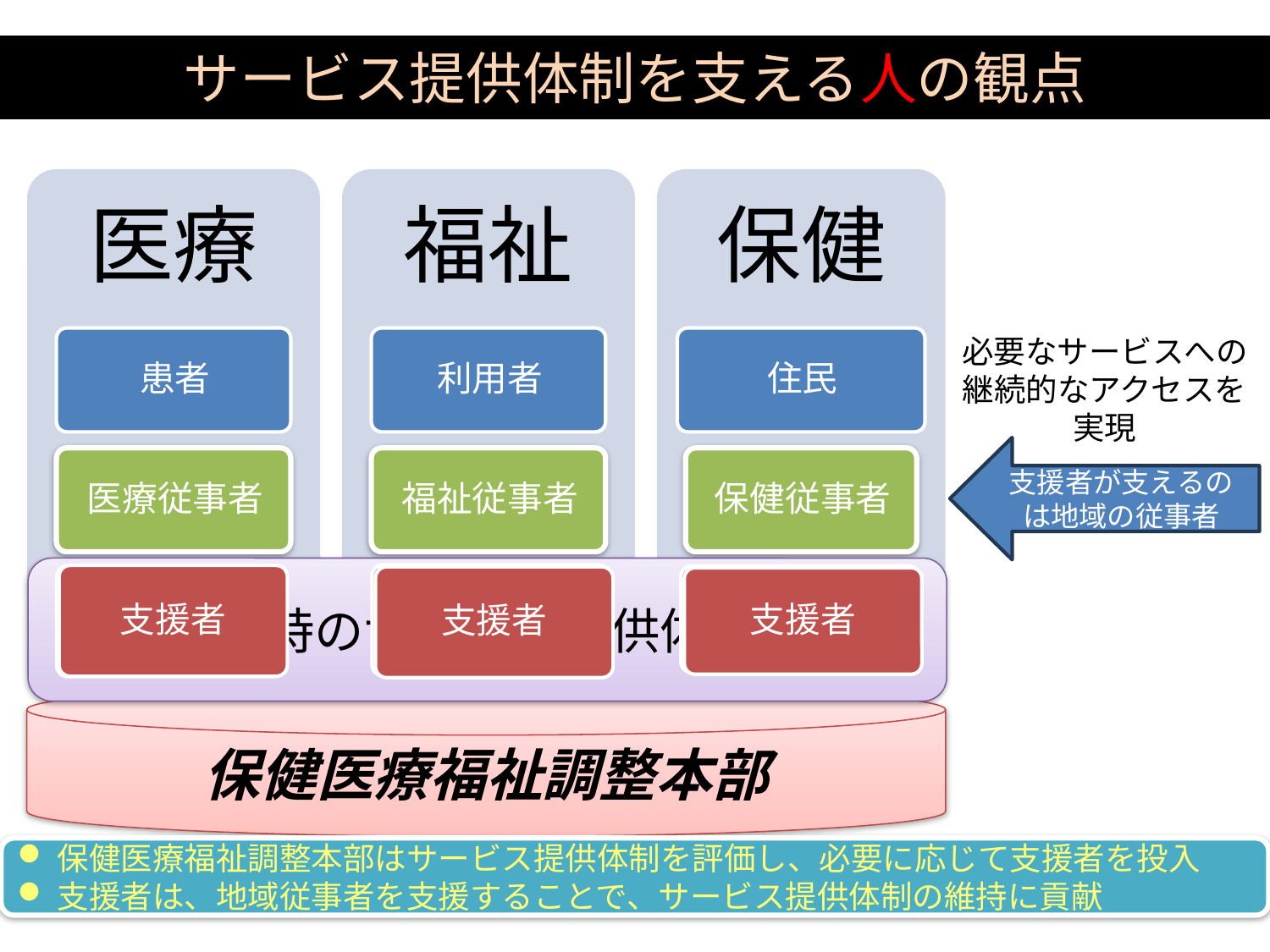

サービス提供体制を支える人の観点
医療
患者
医療従事者

福祉
利用者
福祉従事者

保健
住民
保健従事者

必要なサービスへの継続的なアクセスを実現
支援者が支えるのは地域の従事者
平時のサービス提供体制

支援者

支援者

支援者

支援者

支援者

支援者
保健医療福祉調整本部
保健医療福祉調整本部はサービス提供体制を評価し、必要に応じて支援者を投入
支援者は、地域従事者を支援することで、サービス提供体制の維持に貢献